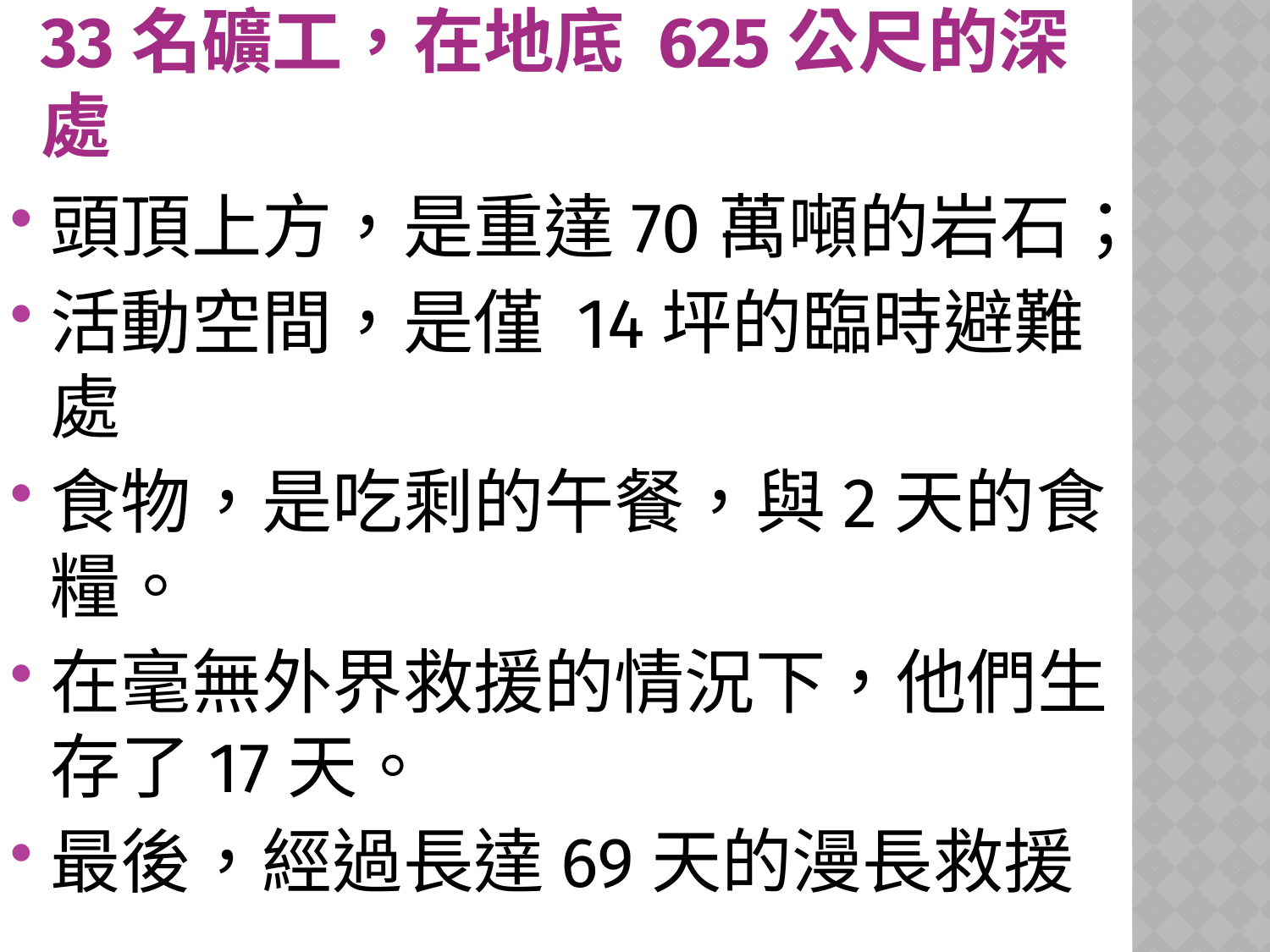

# 33名礦工，在地底 625公尺的深處
頭頂上方，是重達70萬噸的岩石；
活動空間，是僅 14坪的臨時避難處
食物，是吃剩的午餐，與2天的食糧。
在毫無外界救援的情況下，他們生存了17天。
最後，經過長達69天的漫長救援